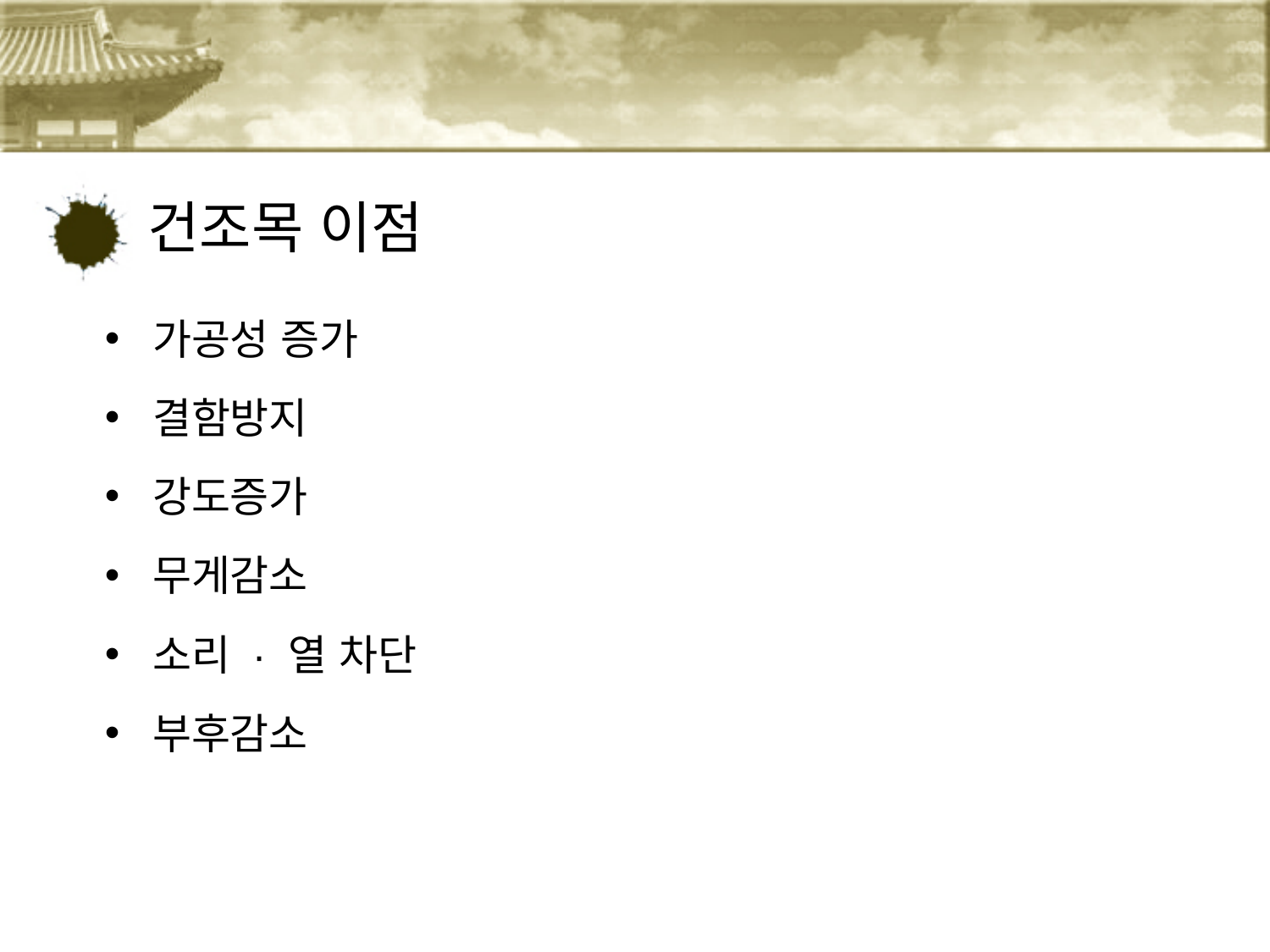

# 건조목 이점
가공성 증가

결함방지

강도증가

무게감소

소리 · 열 차단

부후감소